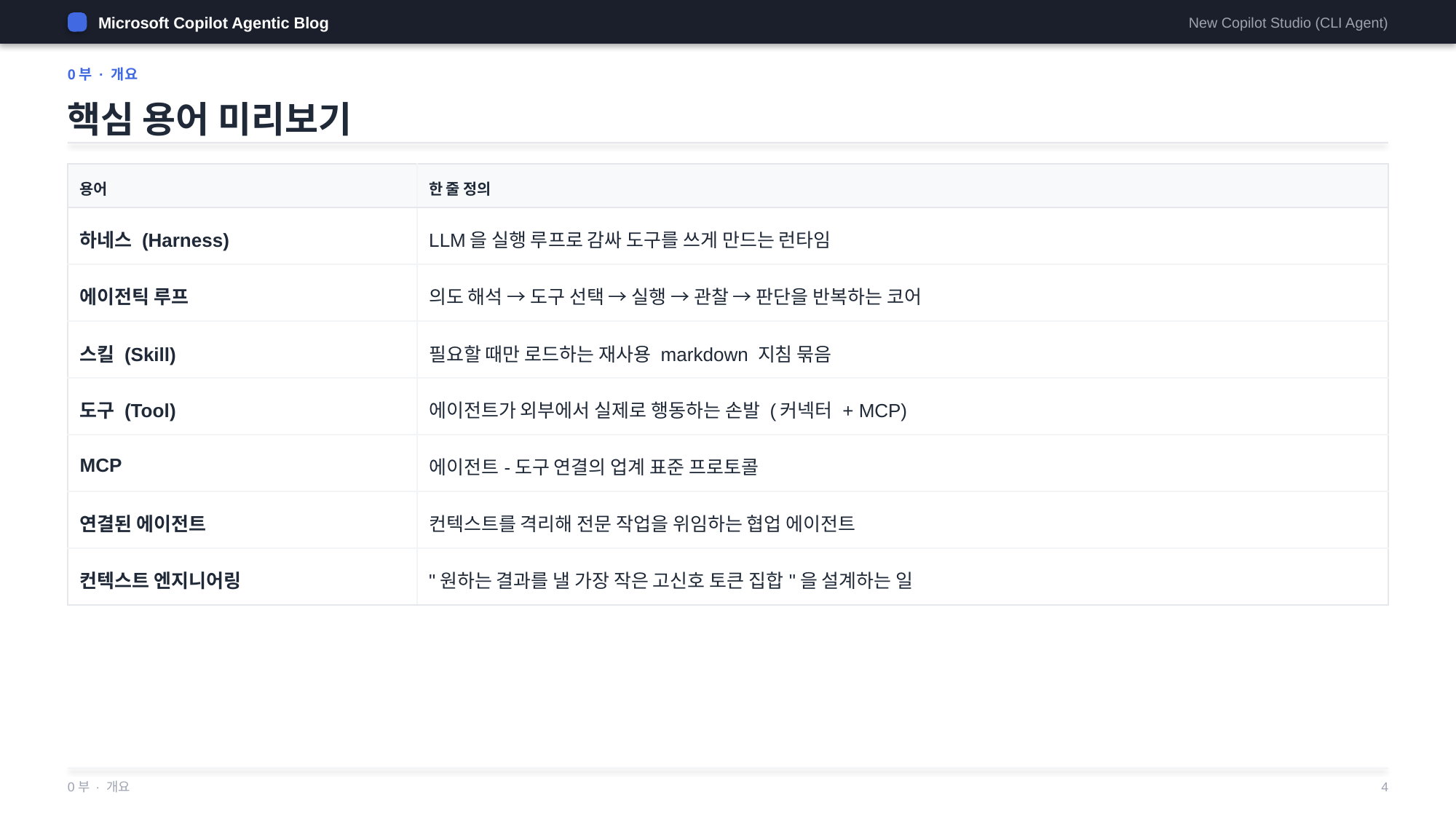

Microsoft Copilot Agentic Blog
New Copilot Studio (CLI Agent)

0부 · 개요
핵심 용어 미리보기

| 용어 | 한 줄 정의 |
| --- | --- |
| 하네스 (Harness) | LLM을 실행 루프로 감싸 도구를 쓰게 만드는 런타임 |
| 에이전틱 루프 | 의도 해석 → 도구 선택 → 실행 → 관찰 → 판단을 반복하는 코어 |
| 스킬 (Skill) | 필요할 때만 로드하는 재사용 markdown 지침 묶음 |
| 도구 (Tool) | 에이전트가 외부에서 실제로 행동하는 손발 (커넥터 + MCP) |
| MCP | 에이전트-도구 연결의 업계 표준 프로토콜 |
| 연결된 에이전트 | 컨텍스트를 격리해 전문 작업을 위임하는 협업 에이전트 |
| 컨텍스트 엔지니어링 | "원하는 결과를 낼 가장 작은 고신호 토큰 집합"을 설계하는 일 |

0부 · 개요
4